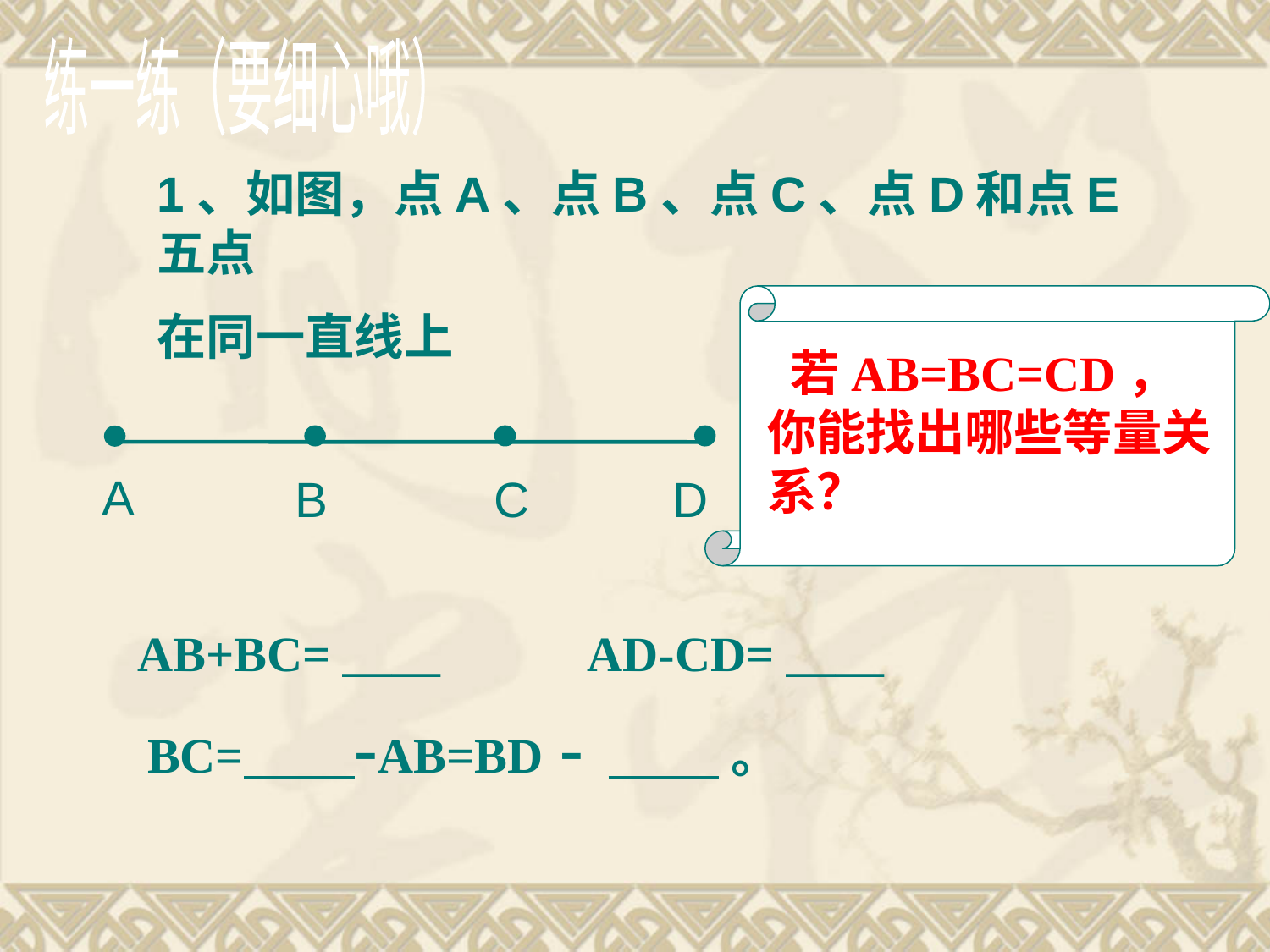

练一练（要细心哦）
1、如图，点A、点B、点C、点D和点E五点
在同一直线上

 若AB=BC=CD，你能找出哪些等量关系？

A
B
C
D

AB+BC=＿＿
AD-CD=＿＿
BC=         -AB=BD -           。